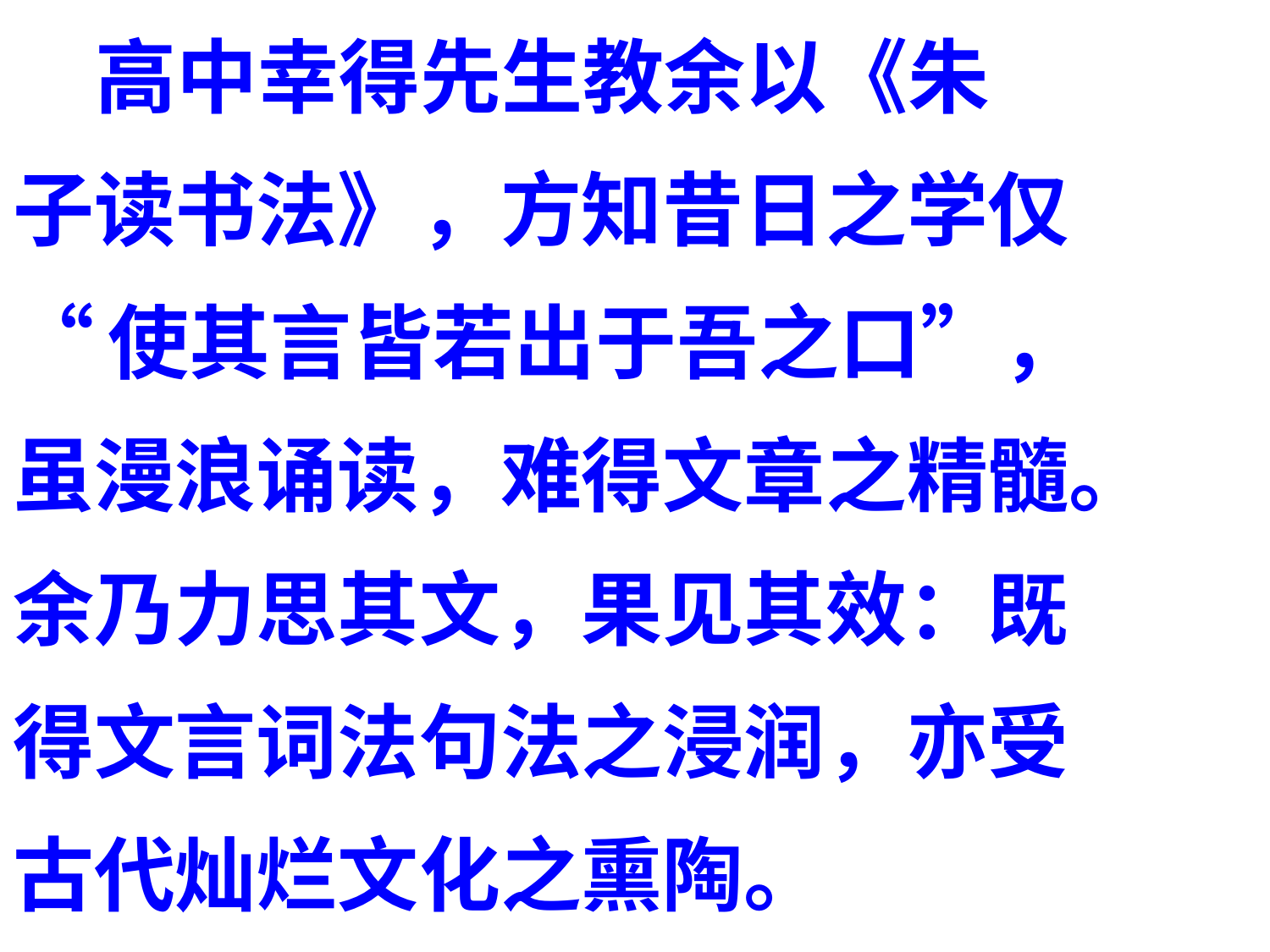

高中幸得先生教余以《朱
子读书法》，方知昔日之学仅
“使其言皆若出于吾之口”，
虽漫浪诵读，难得文章之精髓。
余乃力思其文，果见其效：既
得文言词法句法之浸润，亦受
古代灿烂文化之熏陶。